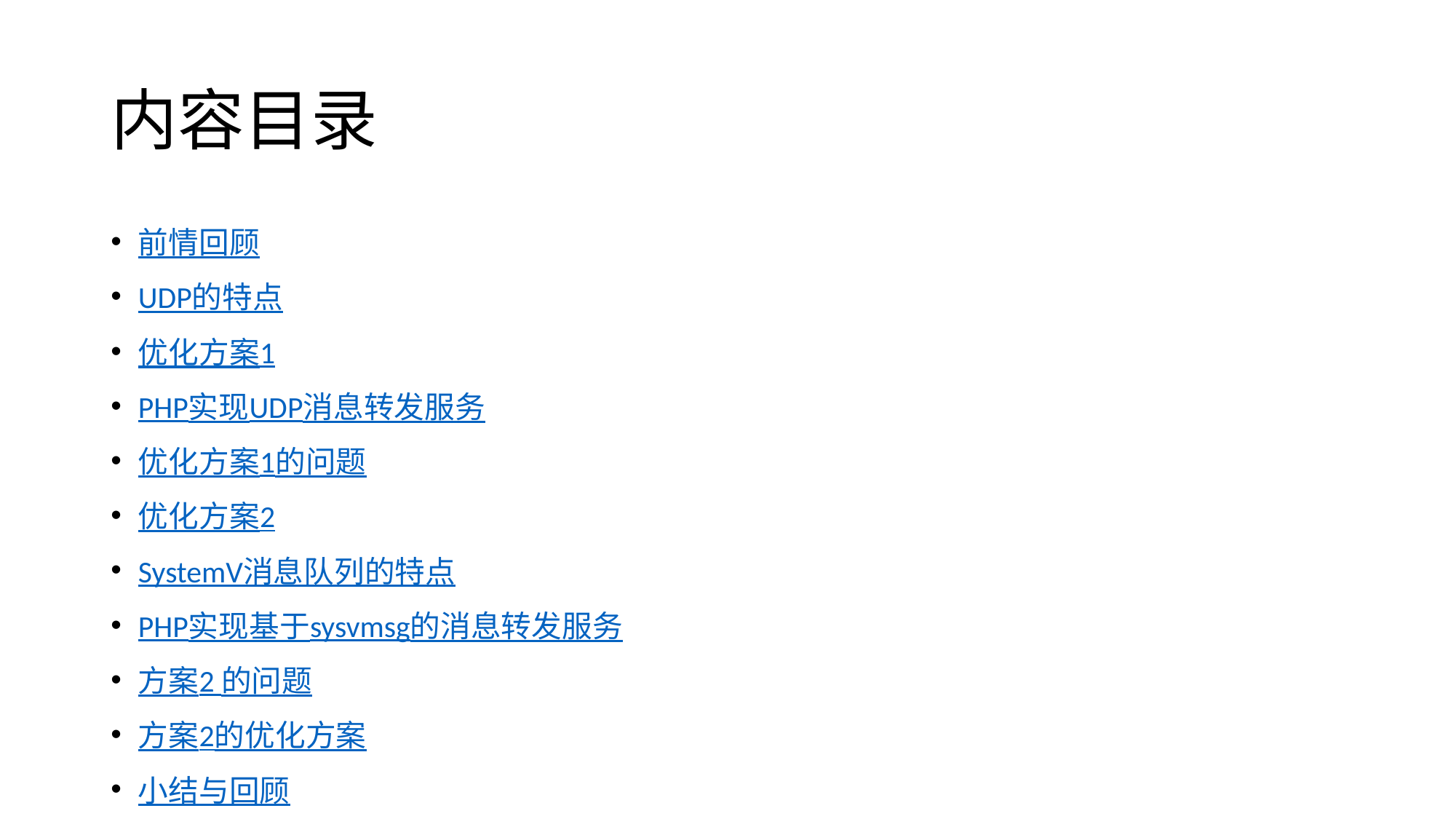

# 内容目录
前情回顾
UDP的特点
优化方案1
PHP实现UDP消息转发服务
优化方案1的问题
优化方案2
SystemV消息队列的特点
PHP实现基于sysvmsg的消息转发服务
方案2 的问题
方案2的优化方案
小结与回顾